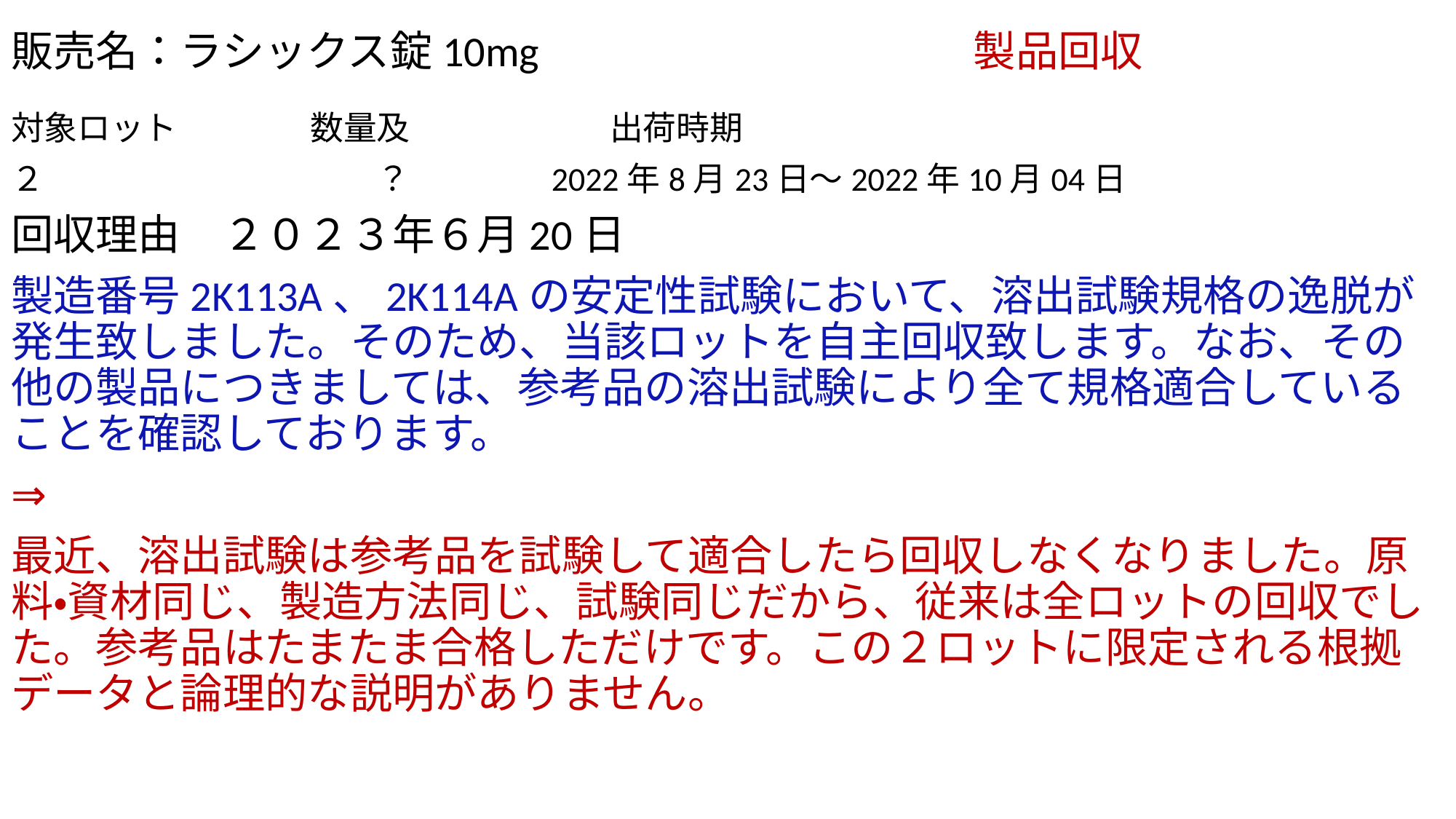

# 販売名：ラシックス錠10mg　　　　　　　　　　製品回収
対象ロット　　　　数量及　　　　　　出荷時期
２　　　　　　　　　　？　　　　2022年8月23日～2022年10月04日
回収理由　２０２３年６月20日
製造番号2K113A、2K114Aの安定性試験において、溶出試験規格の逸脱が発生致しました。そのため、当該ロットを自主回収致します。なお、その他の製品につきましては、参考品の溶出試験により全て規格適合していることを確認しております。
⇒
最近、溶出試験は参考品を試験して適合したら回収しなくなりました。原料・資材同じ、製造方法同じ、試験同じだから、従来は全ロットの回収でした。参考品はたまたま合格しただけです。この２ロットに限定される根拠データと論理的な説明がありません。